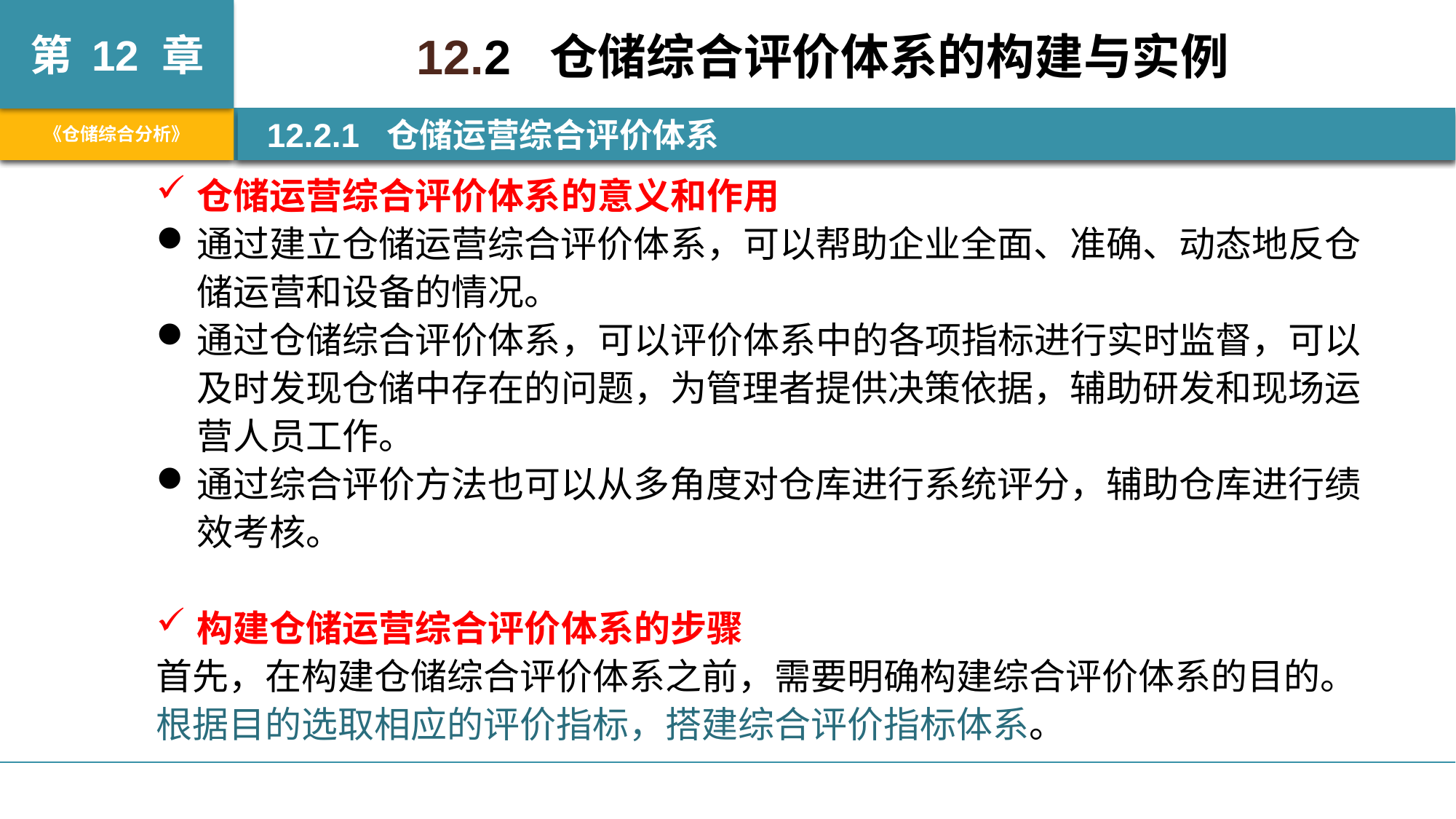

12.2  仓储综合评价体系的构建与实例
  12.2.1  仓储运营综合评价体系
仓储运营综合评价体系的意义和作用
通过建立仓储运营综合评价体系，可以帮助企业全面、准确、动态地反仓储运营和设备的情况。
通过仓储综合评价体系，可以评价体系中的各项指标进行实时监督，可以及时发现仓储中存在的问题，为管理者提供决策依据，辅助研发和现场运营人员工作。
通过综合评价方法也可以从多角度对仓库进行系统评分，辅助仓库进行绩效考核。

构建仓储运营综合评价体系的步骤
首先，在构建仓储综合评价体系之前，需要明确构建综合评价体系的目的。根据目的选取相应的评价指标，搭建综合评价指标体系。